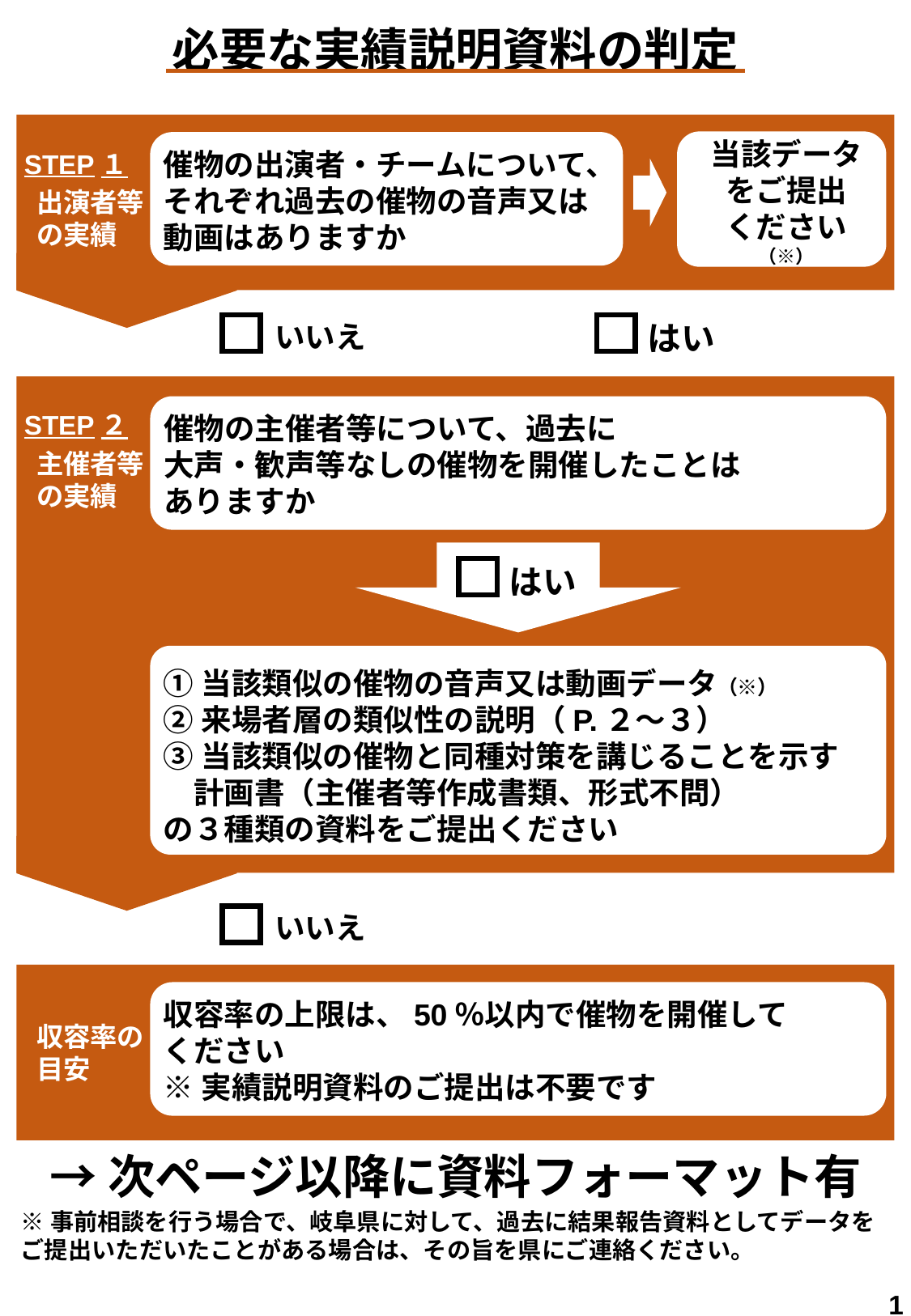

必要な実績説明資料の判定

当該データ
をご提出
ください
（※）

催物の出演者・チームについて、
それぞれ過去の催物の音声又は動画はありますか
STEP１

 出演者等
 の実績

はい
いいえ

STEP２

 主催者等
 の実績
催物の主催者等について、過去に
大声・歓声等なしの催物を開催したことは
ありますか

はい

①当該類似の催物の音声又は動画データ（※）
②来場者層の類似性の説明（P.２～３）
③当該類似の催物と同種対策を講じることを示す
　計画書（主催者等作成書類、形式不問）
の３種類の資料をご提出ください

いいえ

収容率の上限は、50％以内で催物を開催して
ください
※実績説明資料のご提出は不要です
 収容率の
 目安
→次ページ以降に資料フォーマット有
※事前相談を行う場合で、岐阜県に対して、過去に結果報告資料としてデータをご提出いただいたことがある場合は、その旨を県にご連絡ください。
1